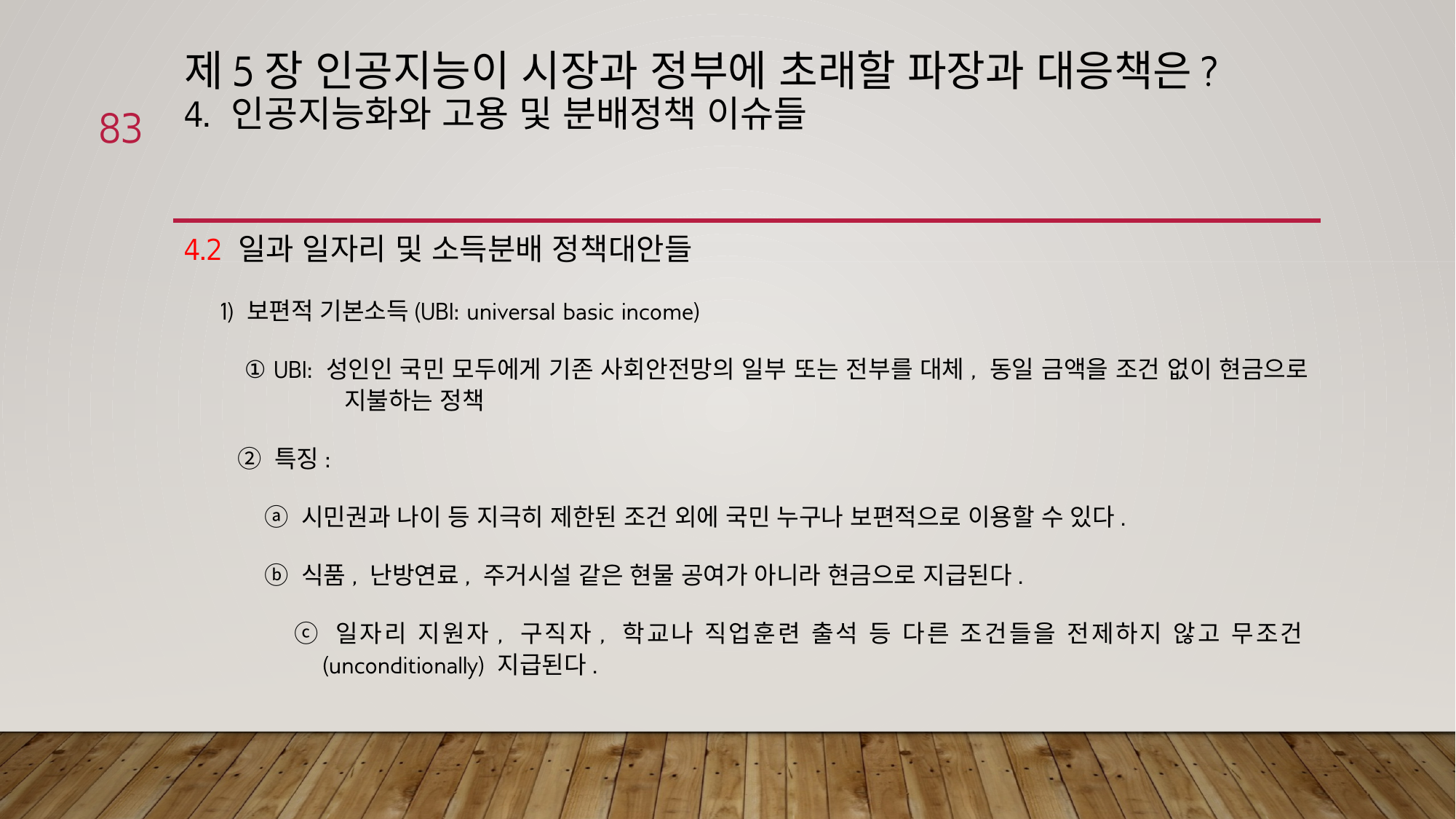

# 제5장 인공지능이 시장과 정부에 초래할 파장과 대응책은? 4. 인공지능화와 고용 및 분배정책 이슈들
83
4.2 일과 일자리 및 소득분배 정책대안들
     1) 보편적 기본소득(UBI: universal basic income)
        ① UBI: 성인인 국민 모두에게 기존 사회안전망의 일부 또는 전부를 대체, 동일 금액을 조건 없이 현금으로 지불하는 정책
        ② 특징:
            ⓐ 시민권과 나이 등 지극히 제한된 조건 외에 국민 누구나 보편적으로 이용할 수 있다.
            ⓑ 식품, 난방연료, 주거시설 같은 현물 공여가 아니라 현금으로 지급된다.
            ⓒ 일자리 지원자, 구직자, 학교나 직업훈련 출석 등 다른 조건들을 전제하지 않고 무조건(unconditionally) 지급된다.